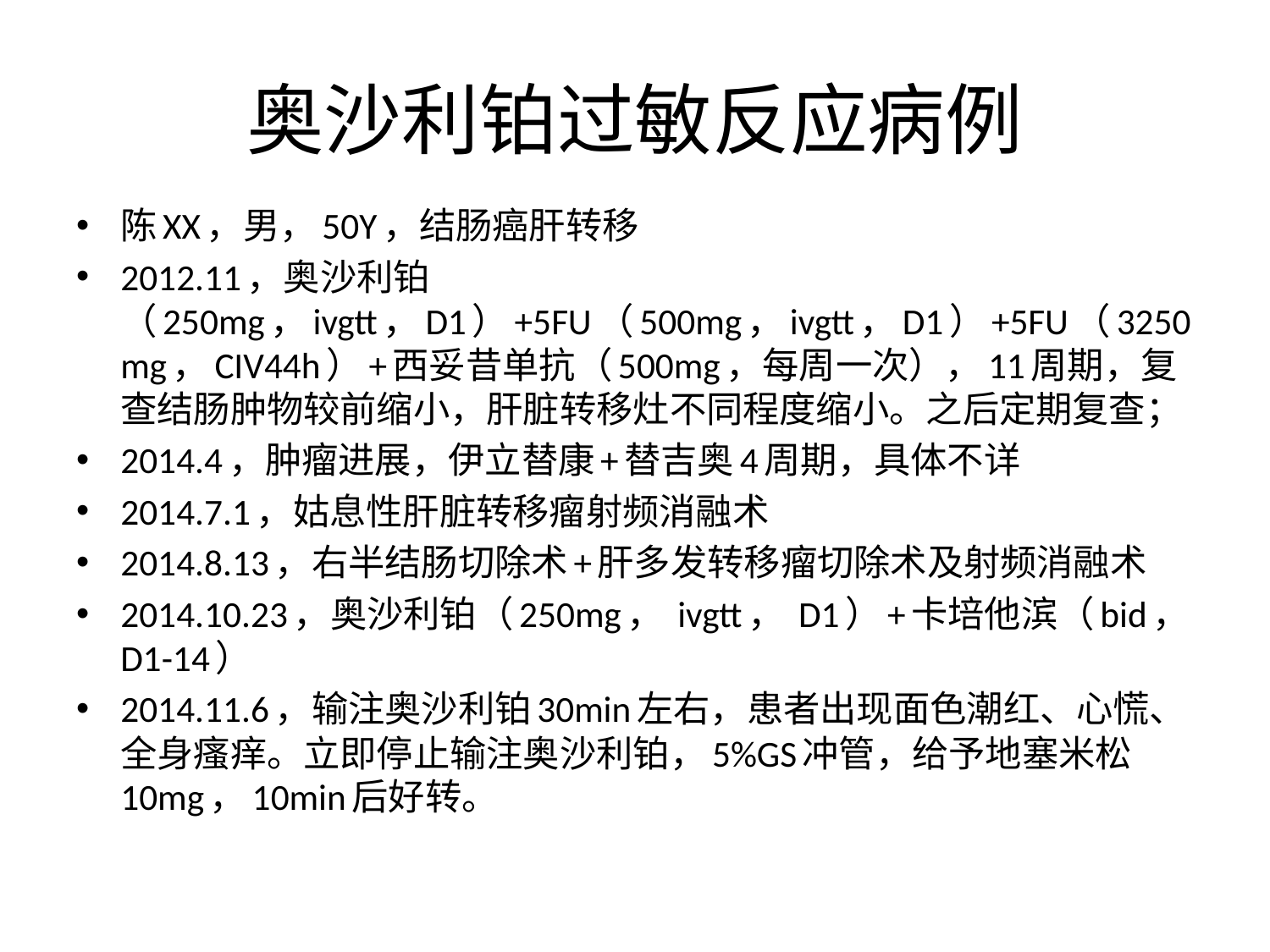

# 奥沙利铂过敏反应病例
陈XX，男，50Y，结肠癌肝转移
2012.11，奥沙利铂（250mg，ivgtt，D1）+5FU（500mg，ivgtt，D1）+5FU（3250mg，CIV44h）+西妥昔单抗（500mg，每周一次），11周期，复查结肠肿物较前缩小，肝脏转移灶不同程度缩小。之后定期复查；
2014.4，肿瘤进展，伊立替康+替吉奥4周期，具体不详
2014.7.1，姑息性肝脏转移瘤射频消融术
2014.8.13，右半结肠切除术+肝多发转移瘤切除术及射频消融术
2014.10.23，奥沙利铂（250mg， ivgtt， D1）+卡培他滨（bid，D1-14）
2014.11.6，输注奥沙利铂30min左右，患者出现面色潮红、心慌、全身瘙痒。立即停止输注奥沙利铂，5%GS冲管，给予地塞米松10mg，10min后好转。